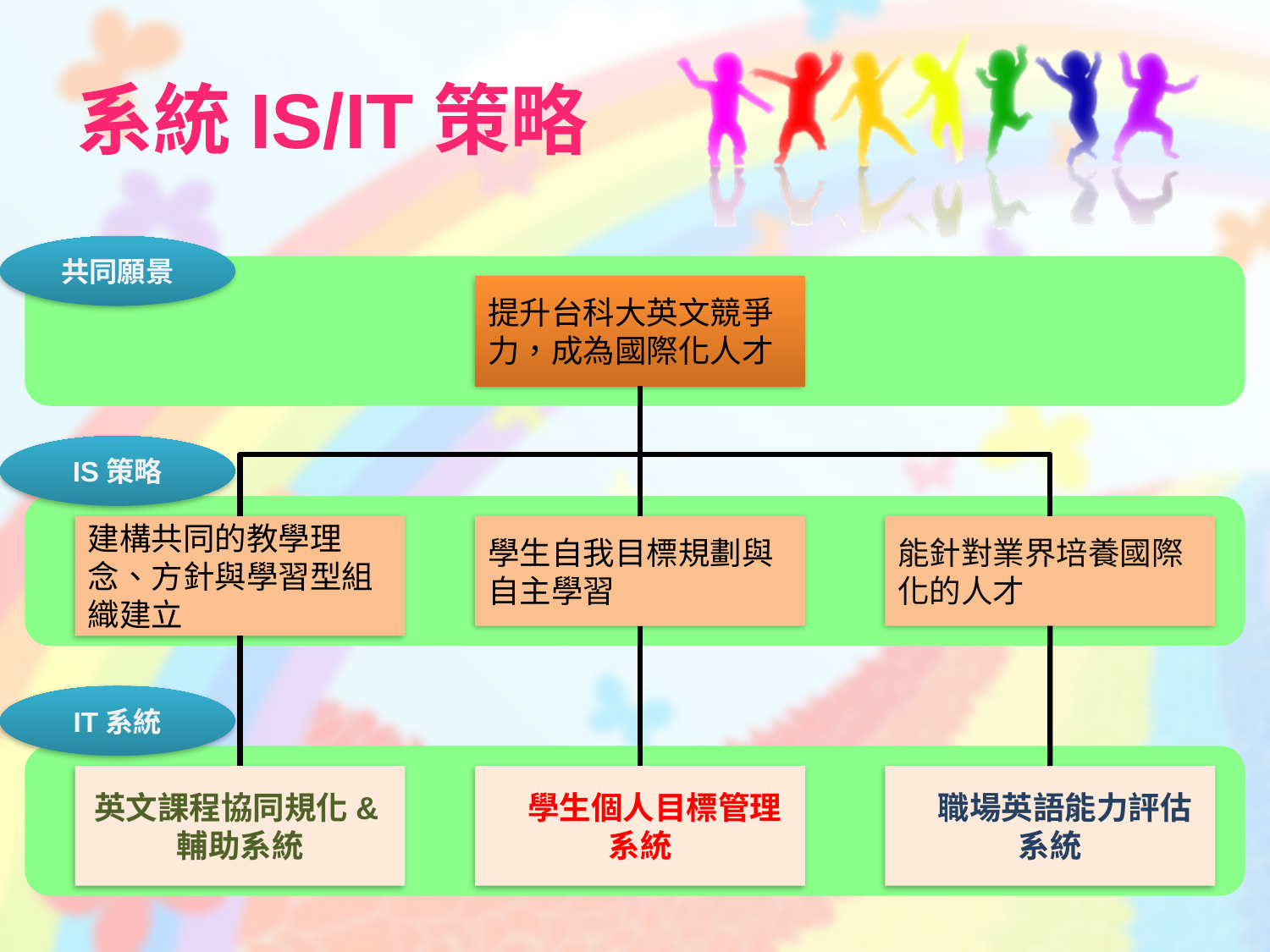

# 系統IS/IT策略
共同願景

提升台科大英文競爭力，成為國際化人才
IS策略

建構共同的教學理念、方針與學習型組織建立
學生自我目標規劃與自主學習
能針對業界培養國際化的人才
IT系統

英文課程協同規化&輔助系統
   學生個人目標管理系統
   職場英語能力評估系統